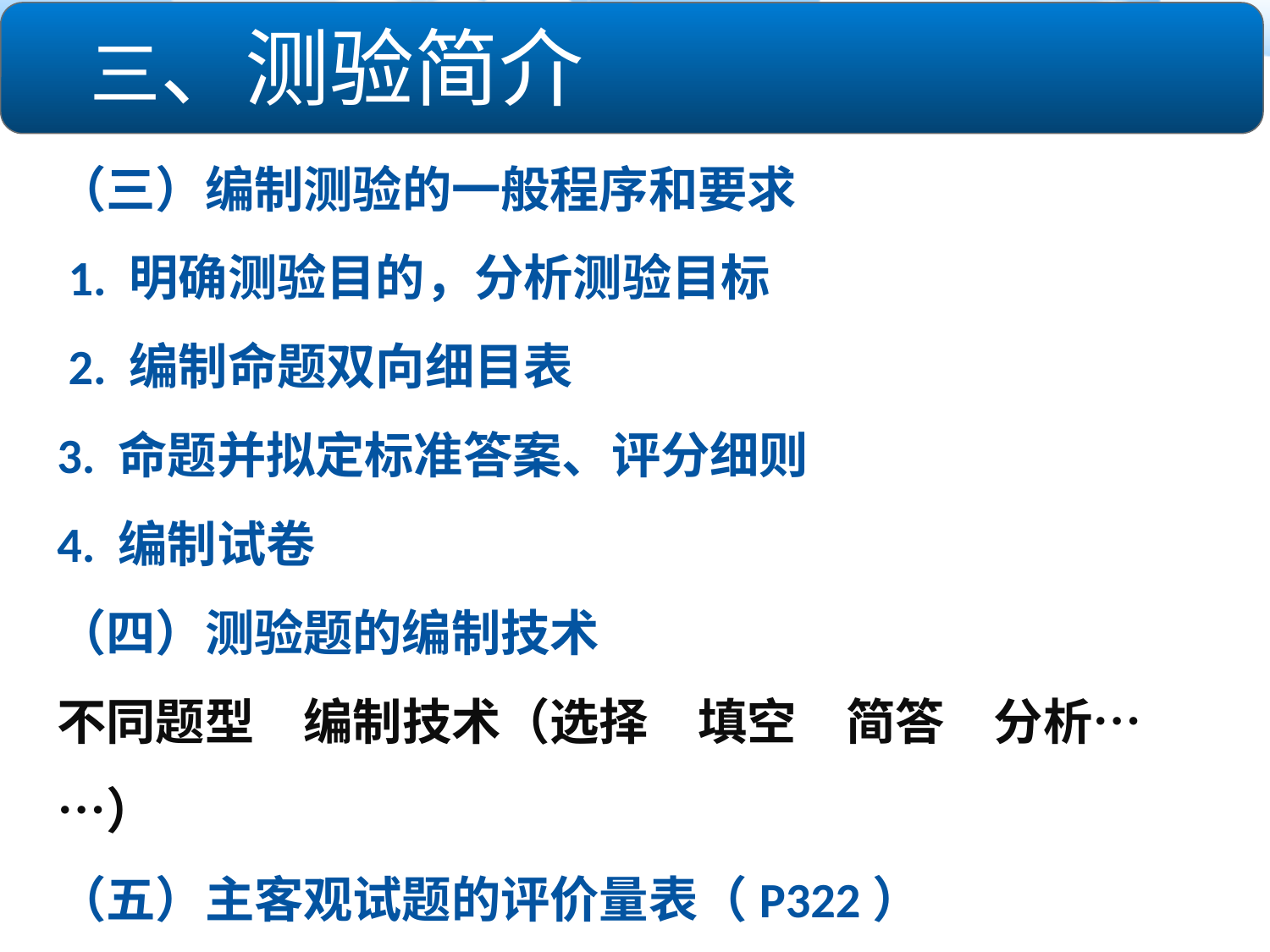

三、测验简介
（三）编制测验的一般程序和要求
 1. 明确测验目的，分析测验目标
 2. 编制命题双向细目表
3. 命题并拟定标准答案、评分细则
4. 编制试卷
（四）测验题的编制技术
不同题型　编制技术（选择　填空　简答　分析……）
（五）主客观试题的评价量表（P322）